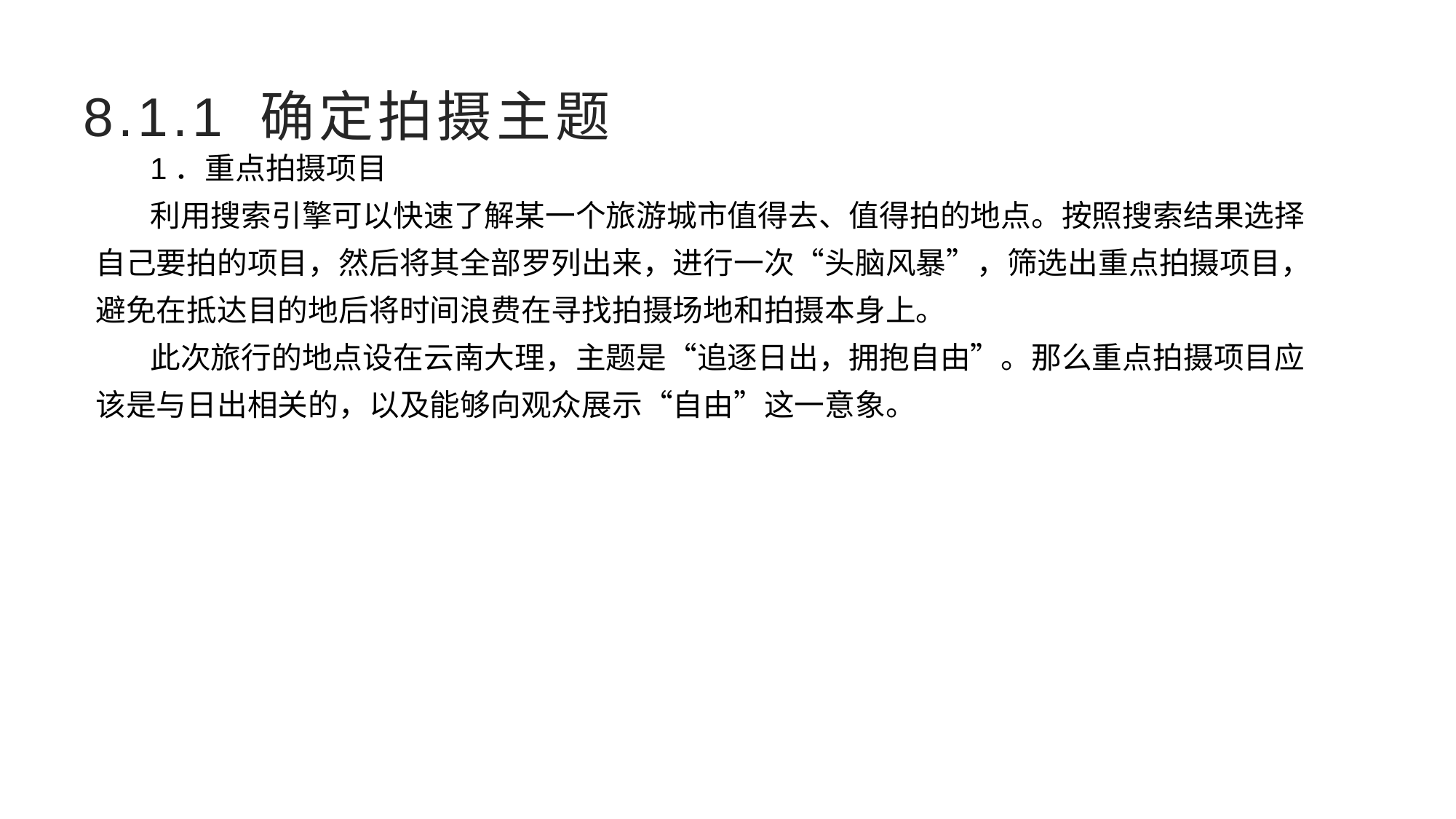

5
# 8.1.1 确定拍摄主题
1．重点拍摄项目
利用搜索引擎可以快速了解某一个旅游城市值得去、值得拍的地点。按照搜索结果选择自己要拍的项目，然后将其全部罗列出来，进行一次“头脑风暴”，筛选出重点拍摄项目，避免在抵达目的地后将时间浪费在寻找拍摄场地和拍摄本身上。
此次旅行的地点设在云南大理，主题是“追逐日出，拥抱自由”。那么重点拍摄项目应该是与日出相关的，以及能够向观众展示“自由”这一意象。